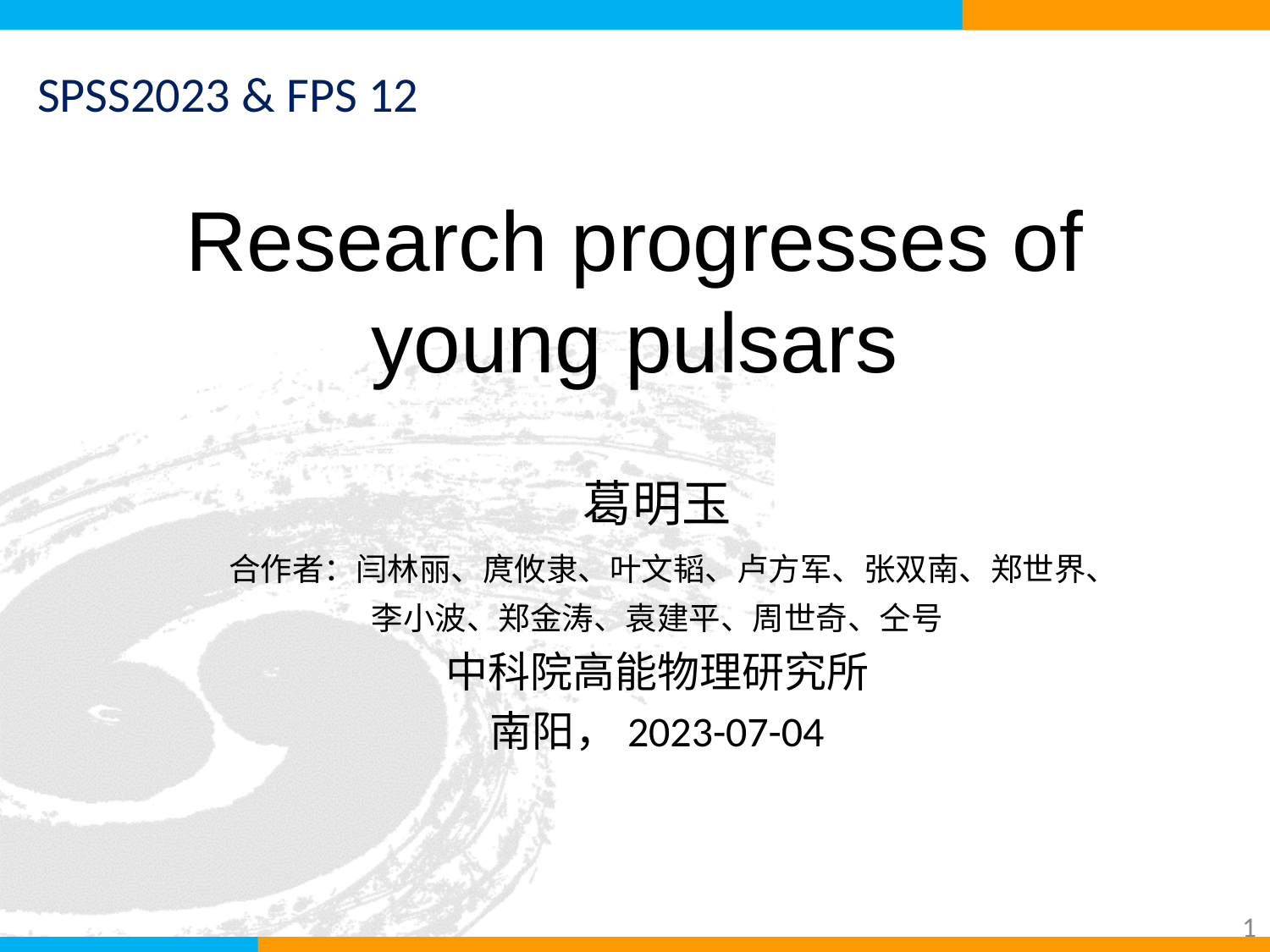

SPSS2023 & FPS 12
# Research progresses of young pulsars
葛明玉
合作者：闫林丽、庹攸隶、叶文韬、卢方军、张双南、郑世界、李小波、郑金涛、袁建平、周世奇、仝号
中科院高能物理研究所
南阳，2023-07-04

1